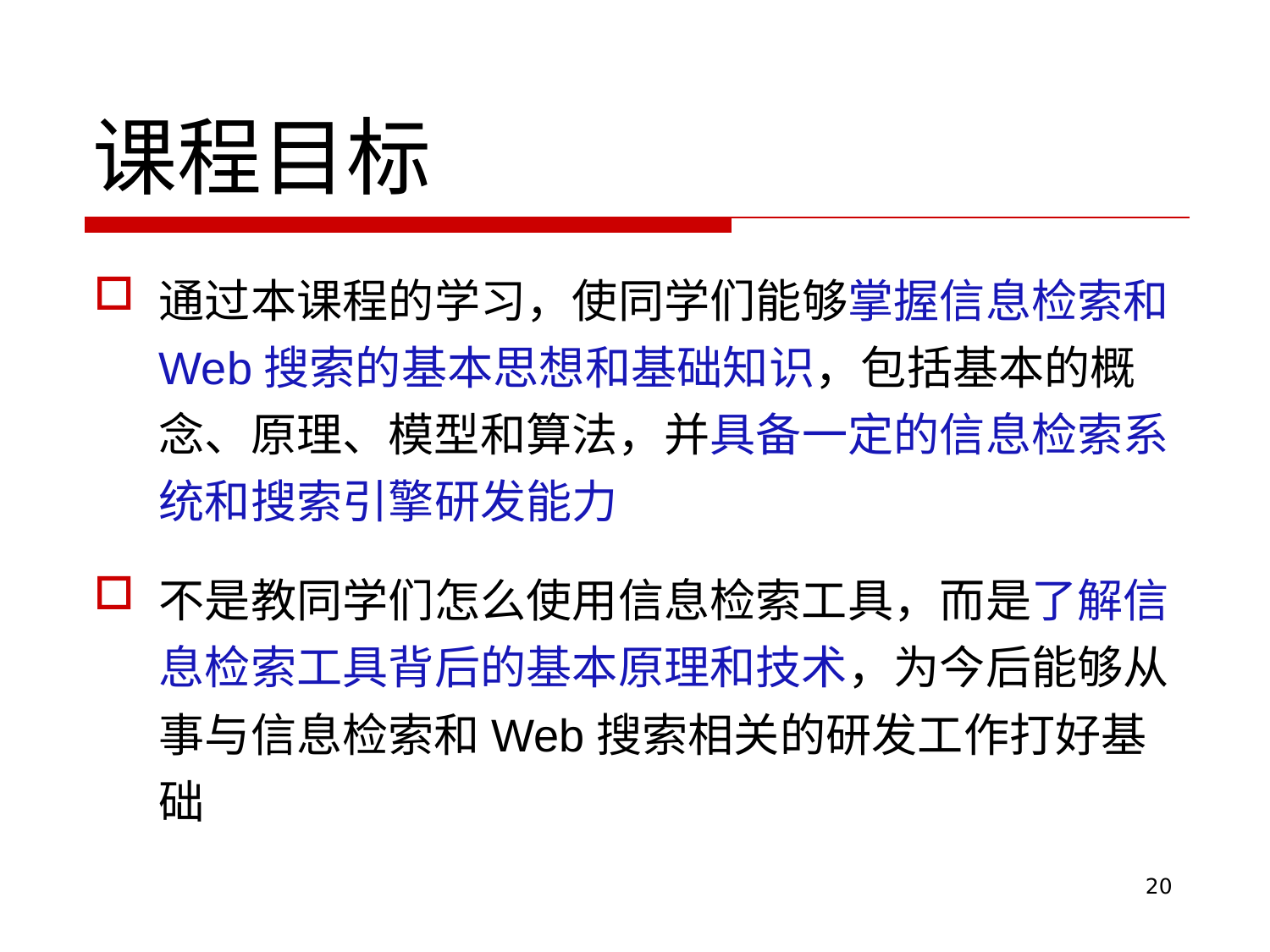

# 课程目标
通过本课程的学习，使同学们能够掌握信息检索和Web搜索的基本思想和基础知识，包括基本的概念、原理、模型和算法，并具备一定的信息检索系统和搜索引擎研发能力
不是教同学们怎么使用信息检索工具，而是了解信息检索工具背后的基本原理和技术，为今后能够从事与信息检索和Web搜索相关的研发工作打好基础

20